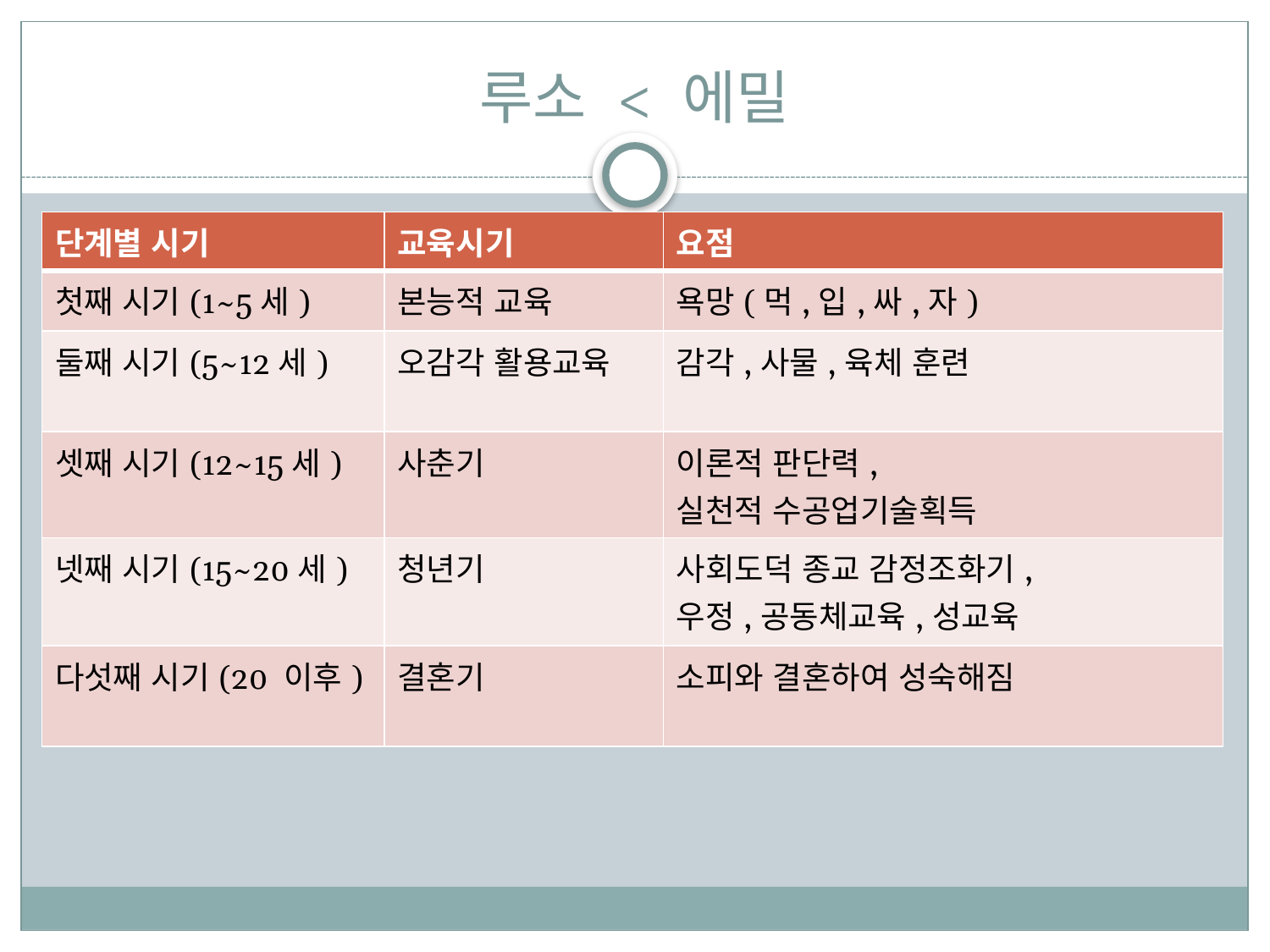

# 루소 < 에밀
| 단계별 시기 | 교육시기 | 요점 |
| --- | --- | --- |
| 첫째 시기(1~5세) | 본능적 교육 | 욕망(먹,입,싸,자) |
| 둘째 시기(5~12세) | 오감각 활용교육 | 감각,사물,육체 훈련 |
| 셋째 시기(12~15세) | 사춘기 | 이론적 판단력, 실천적 수공업기술획득 |
| 넷째 시기(15~20세) | 청년기 | 사회도덕 종교 감정조화기, 우정,공동체교육,성교육 |
| 다섯째 시기(20 이후) | 결혼기 | 소피와 결혼하여 성숙해짐 |